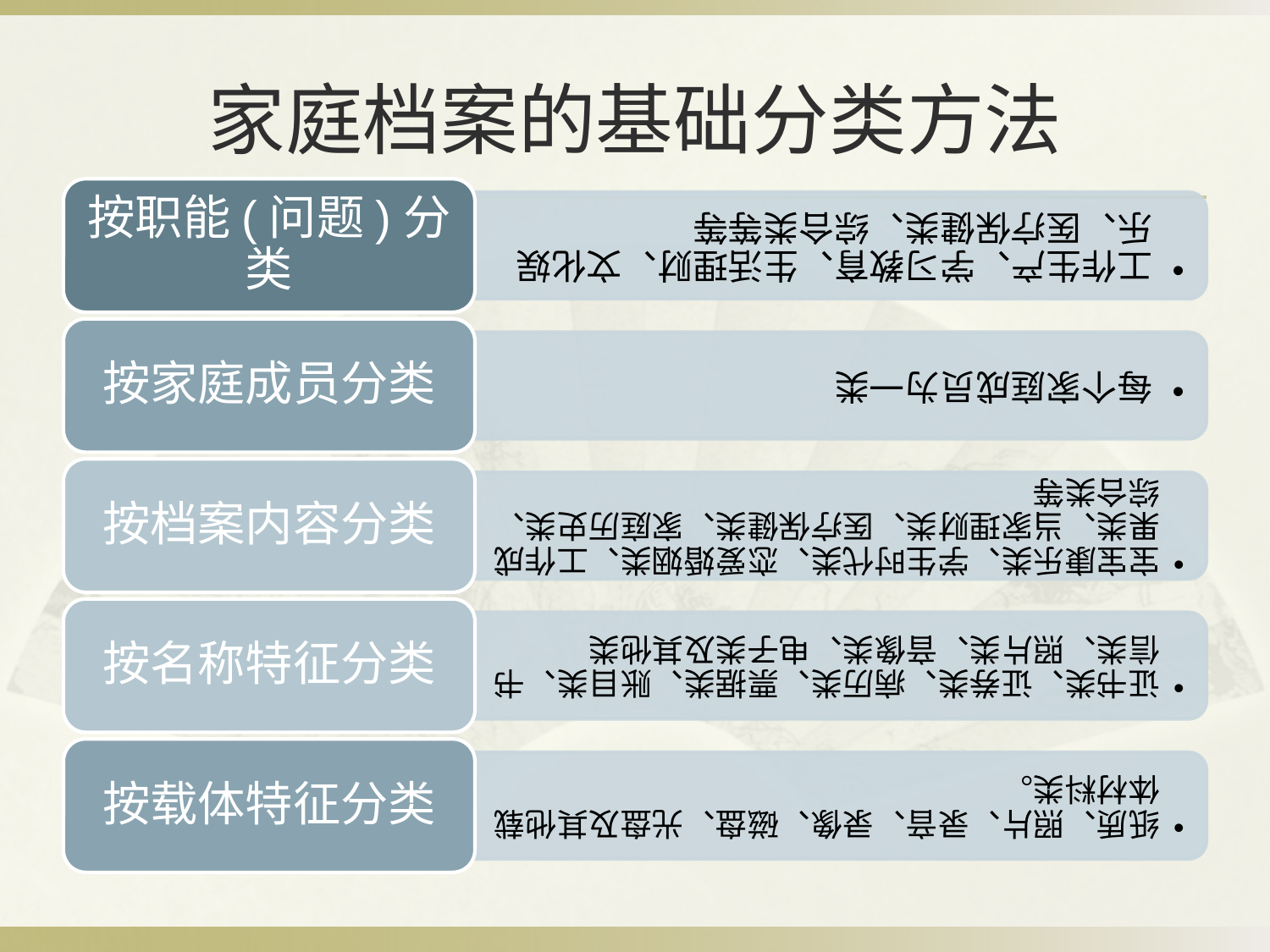

# 家庭档案的基础分类方法
工作生产、学习教育、生活理财、文化娱乐、医疗保健类、综合类等等
按职能(问题)分类
每个家庭成员为一类
按家庭成员分类
宝宝康乐类、学生时代类、恋爱婚姻类、工作成果类、当家理财类、医疗保健类、家庭历史类、综合类等
按档案内容分类
证书类、证券类、病历类、票据类、账目类、书信类、照片类、音像类、电子类及其他类
按名称特征分类
纸质、照片、录音、录像、磁盘、光盘及其他载体材料类。
按载体特征分类
76